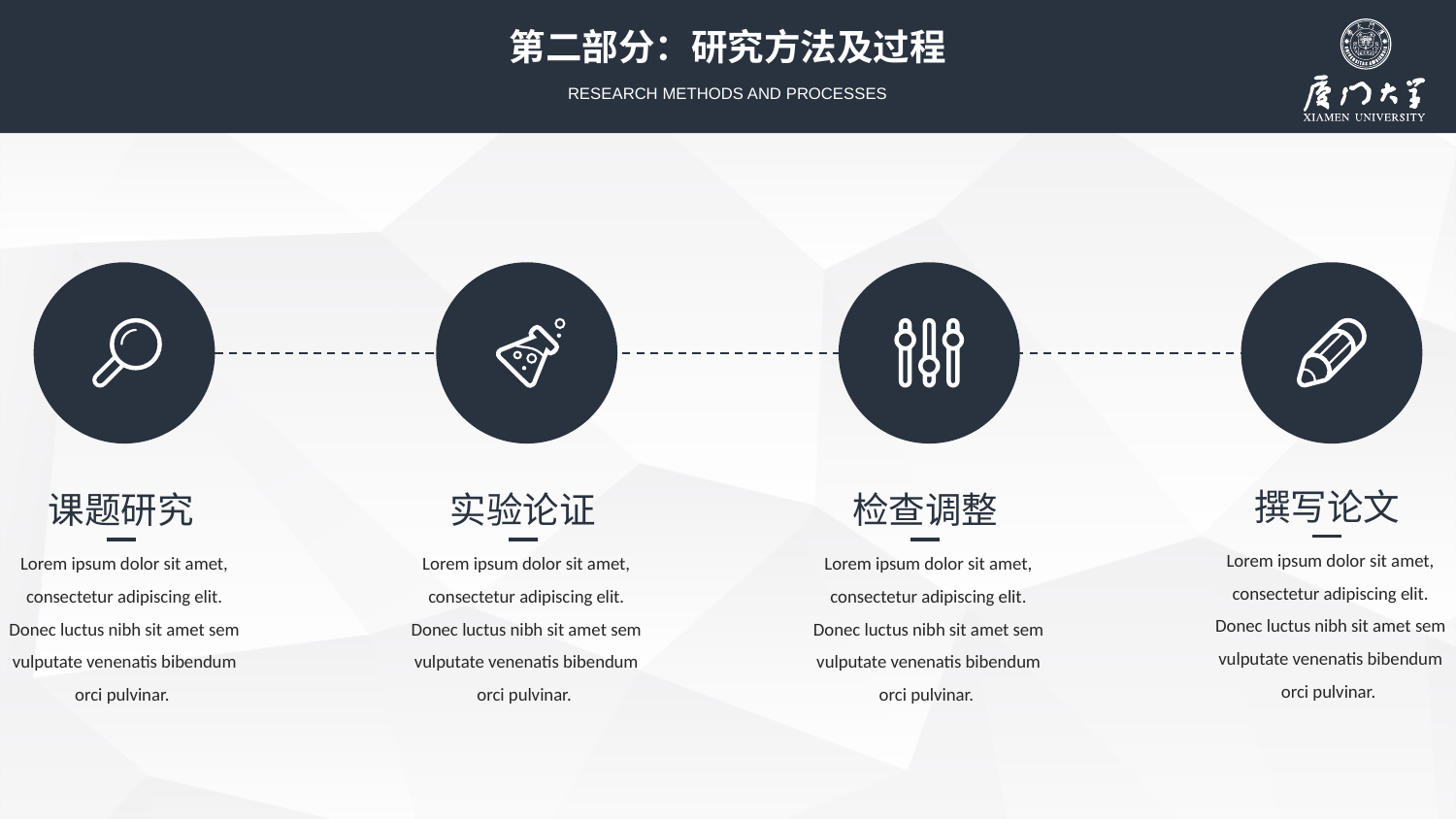

第二部分：研究方法及过程
RESEARCH METHODS AND PROCESSES

撰写论文
课题研究
实验论证
检查调整
Lorem ipsum dolor sit amet, consectetur adipiscing elit. Donec luctus nibh sit amet sem vulputate venenatis bibendum orci pulvinar.
Lorem ipsum dolor sit amet, consectetur adipiscing elit. Donec luctus nibh sit amet sem vulputate venenatis bibendum orci pulvinar.
Lorem ipsum dolor sit amet, consectetur adipiscing elit. Donec luctus nibh sit amet sem vulputate venenatis bibendum orci pulvinar.
Lorem ipsum dolor sit amet, consectetur adipiscing elit. Donec luctus nibh sit amet sem vulputate venenatis bibendum orci pulvinar.